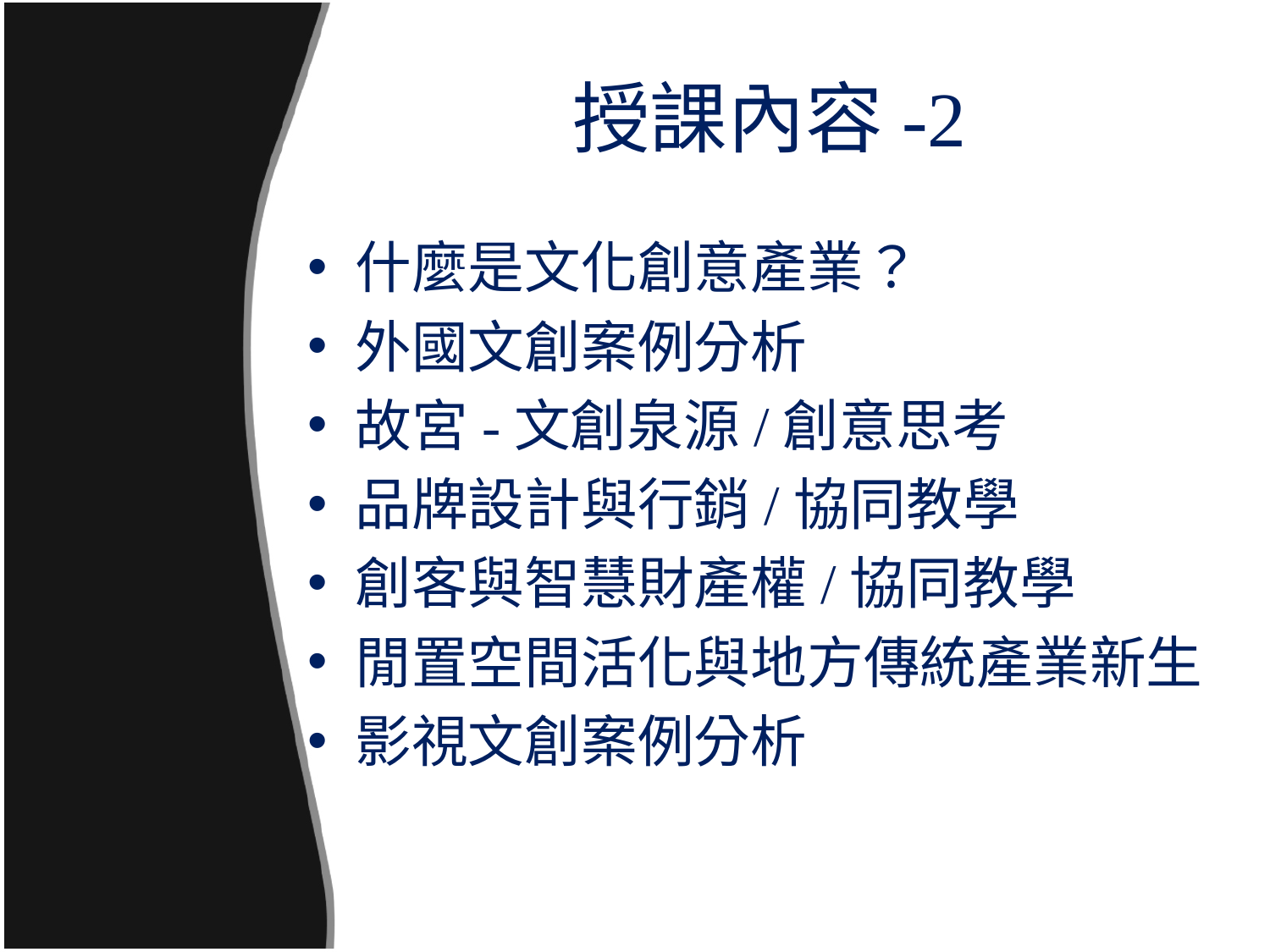

# 授課內容-2
什麼是文化創意產業？
外國文創案例分析
故宮-文創泉源/創意思考
品牌設計與行銷/協同教學
創客與智慧財產權/協同教學
閒置空間活化與地方傳統產業新生
影視文創案例分析